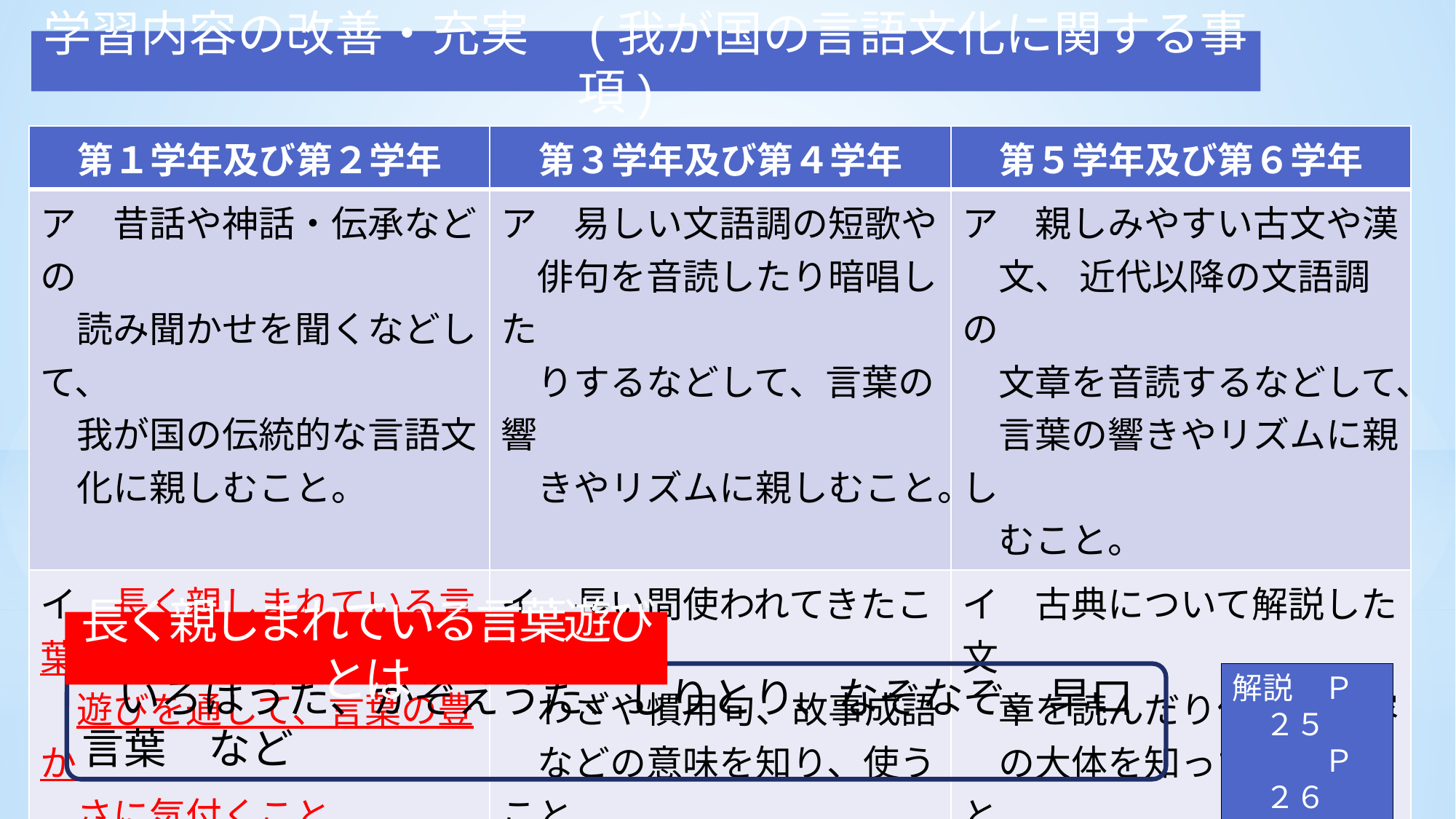

学習内容の改善・充実　(我が国の言語文化に関する事項)
| 第１学年及び第２学年 | 第３学年及び第４学年 | 第５学年及び第６学年 |
| --- | --- | --- |
| ア　昔話や神話・伝承などの 　読み聞かせを聞くなどして、 　我が国の伝統的な言語文 　化に親しむこと。 | ア　易しい文語調の短歌や 　俳句を音読したり暗唱した 　りするなどして、言葉の響 　きやリズムに親しむこと。 | ア　親しみやすい古文や漢 　文、 近代以降の文語調の 　文章を音読するなどして、 　言葉の響きやリズムに親し 　むこと。 |
| イ　長く親しまれている言葉 　遊びを通して、言葉の豊か 　さに気付くこと。 | イ　長い間使われてきたこと 　わざや慣用句、故事成語 　などの意味を知り、使うこと。 | イ　古典について解説した文 　章を読んだり作品の内容 　の大体を知ったりすること 　を通して、昔の人の・・・ |
長く親しまれている言葉遊びとは
　いろはうた、かぞえうた、しりとり、なぞなぞ、早口言葉　など
解説　Ｐ２５
　　　Ｐ２６